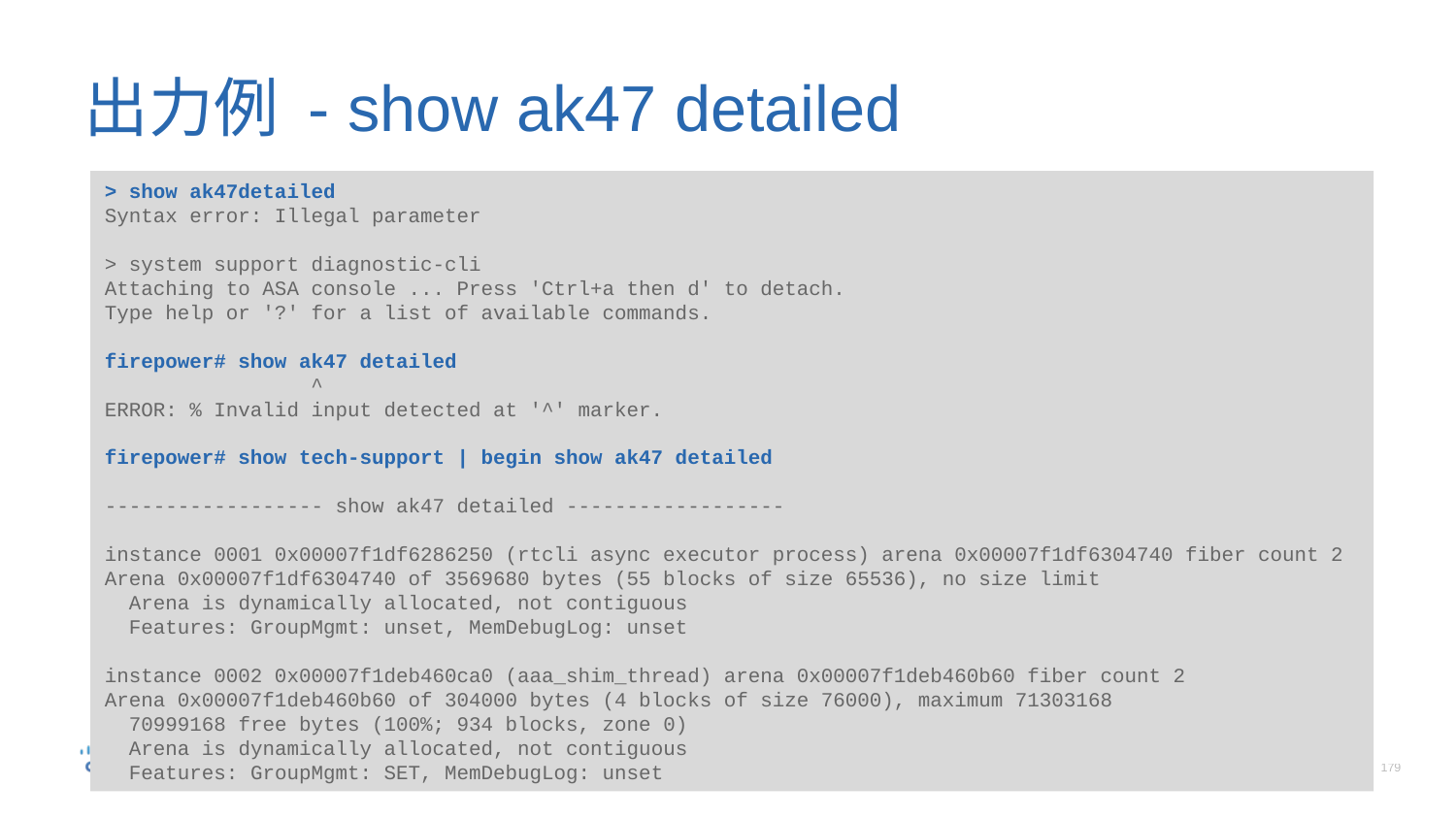

# 出力例 - show ak47 detailed
> show ak47detailed
Syntax error: Illegal parameter

> system support diagnostic-cli
Attaching to ASA console ... Press 'Ctrl+a then d' to detach.
Type help or '?' for a list of available commands.

firepower# show ak47 detailed
                 ^
ERROR: % Invalid input detected at '^' marker.

firepower# show tech-support | begin show ak47 detailed

------------------ show ak47 detailed ------------------

instance 0001 0x00007f1df6286250 (rtcli async executor process) arena 0x00007f1df6304740 fiber count 2
Arena 0x00007f1df6304740 of 3569680 bytes (55 blocks of size 65536), no size limit
  Arena is dynamically allocated, not contiguous
  Features: GroupMgmt: unset, MemDebugLog: unset

instance 0002 0x00007f1deb460ca0 (aaa_shim_thread) arena 0x00007f1deb460b60 fiber count 2
Arena 0x00007f1deb460b60 of 304000 bytes (4 blocks of size 76000), maximum 71303168
  70999168 free bytes (100%; 934 blocks, zone 0)
  Arena is dynamically allocated, not contiguous
  Features: GroupMgmt: SET, MemDebugLog: unset